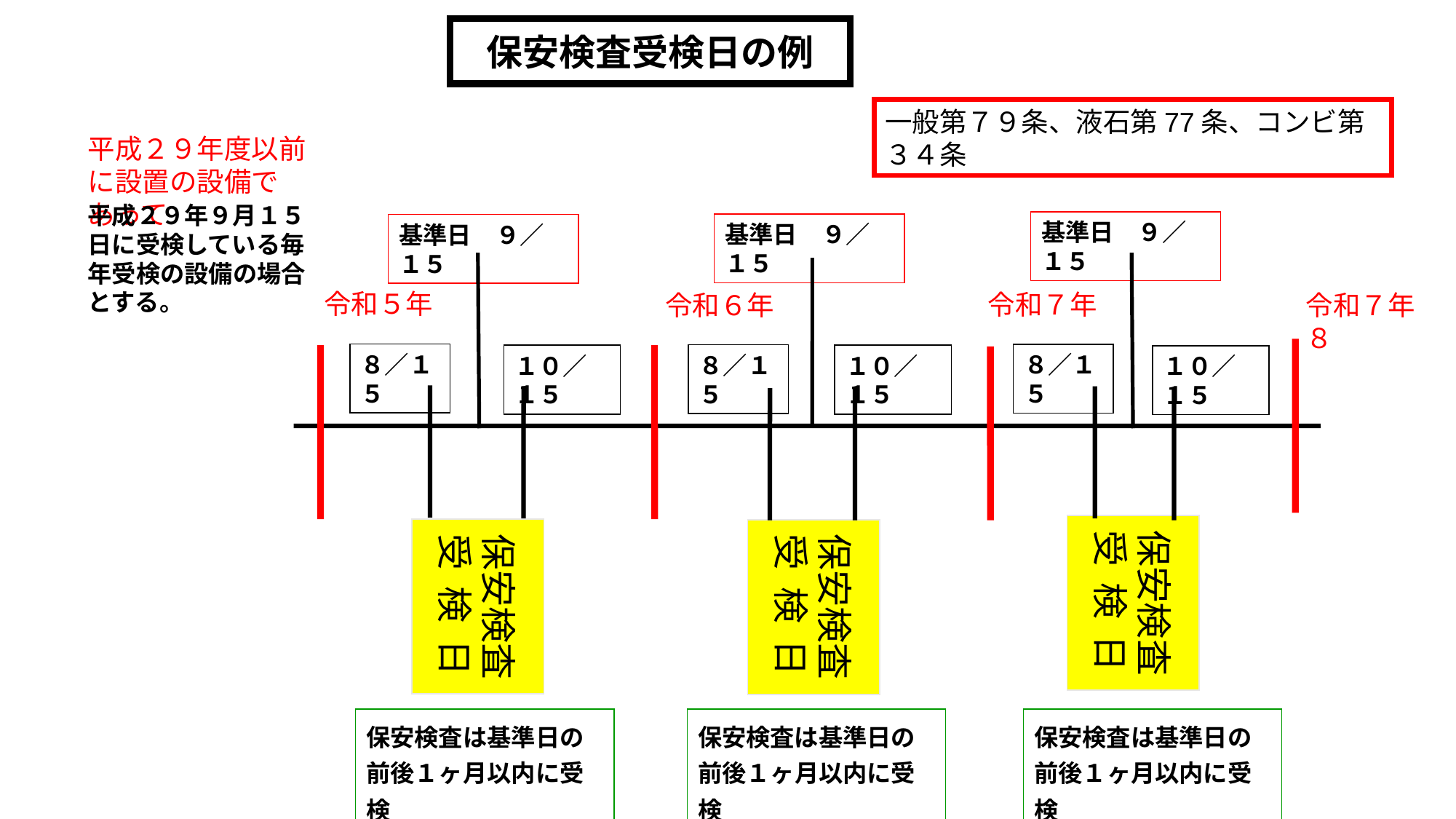

保安検査受検日の例
一般第７９条、液石第77条、コンビ第３４条
平成２９年度以前に設置の設備であって
平成２９年９月１５日に受検している毎年受検の設備の場合とする。
基準日　９／１５
基準日　９／１５
基準日　９／１５
令和５年
令和７年
令和６年
令和７年８

８／１５
８／１５
８／１５

１０／１５
１０／１５
１０／１５

保安検査受  検  日
保安検査受  検  日
保安検査受  検  日
保安検査は基準日の前後１ヶ月以内に受検
保安検査は基準日の前後１ヶ月以内に受検
保安検査は基準日の前後１ヶ月以内に受検